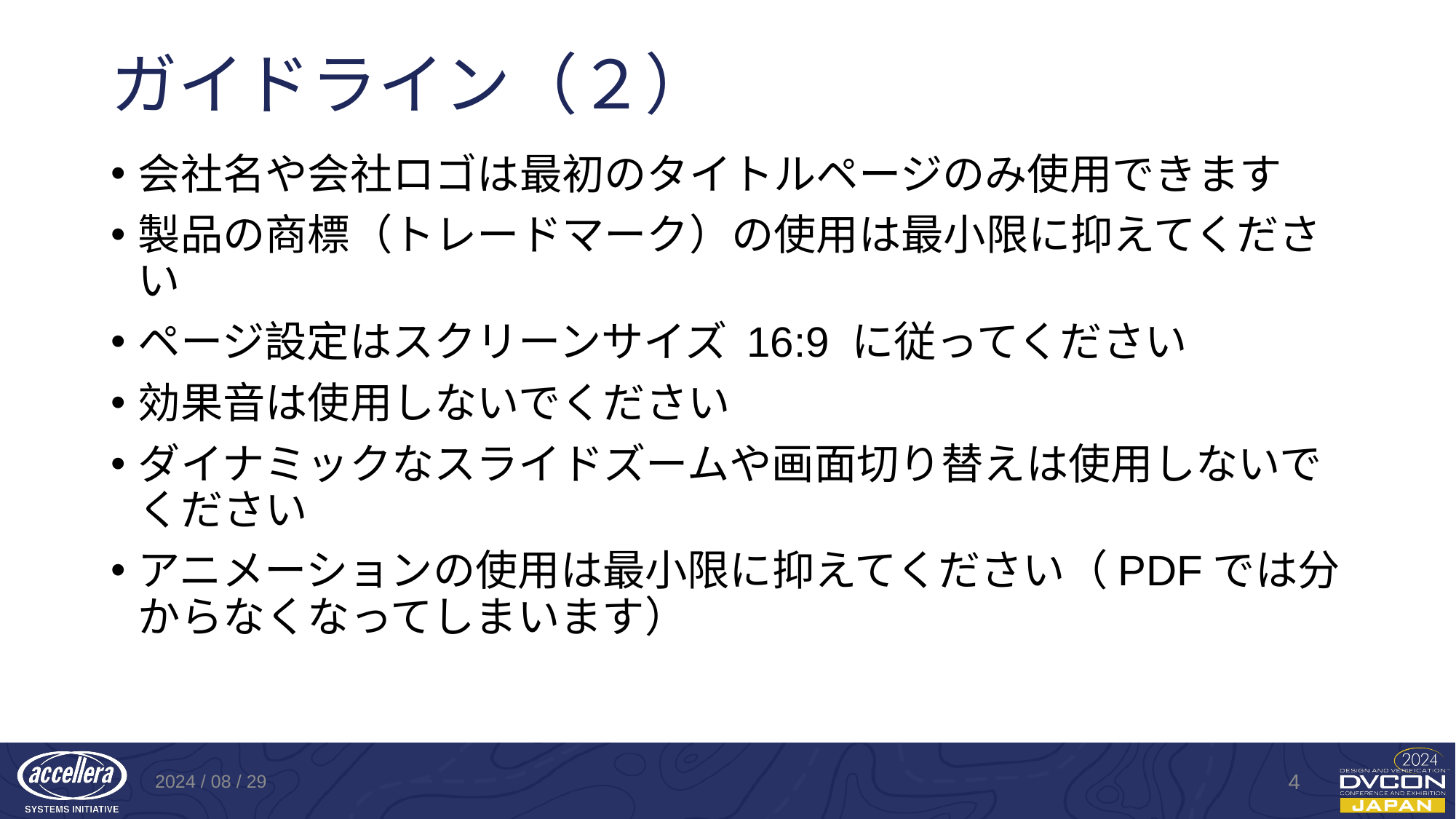

# ガイドライン（２）
会社名や会社ロゴは最初のタイトルページのみ使用できます
製品の商標（トレードマーク）の使用は最小限に抑えてください
ページ設定はスクリーンサイズ 16:9 に従ってください
効果音は使用しないでください
ダイナミックなスライドズームや画面切り替えは使用しないでください
アニメーションの使用は最小限に抑えてください（PDFでは分からなくなってしまいます）

2024 / 08 / 29
4